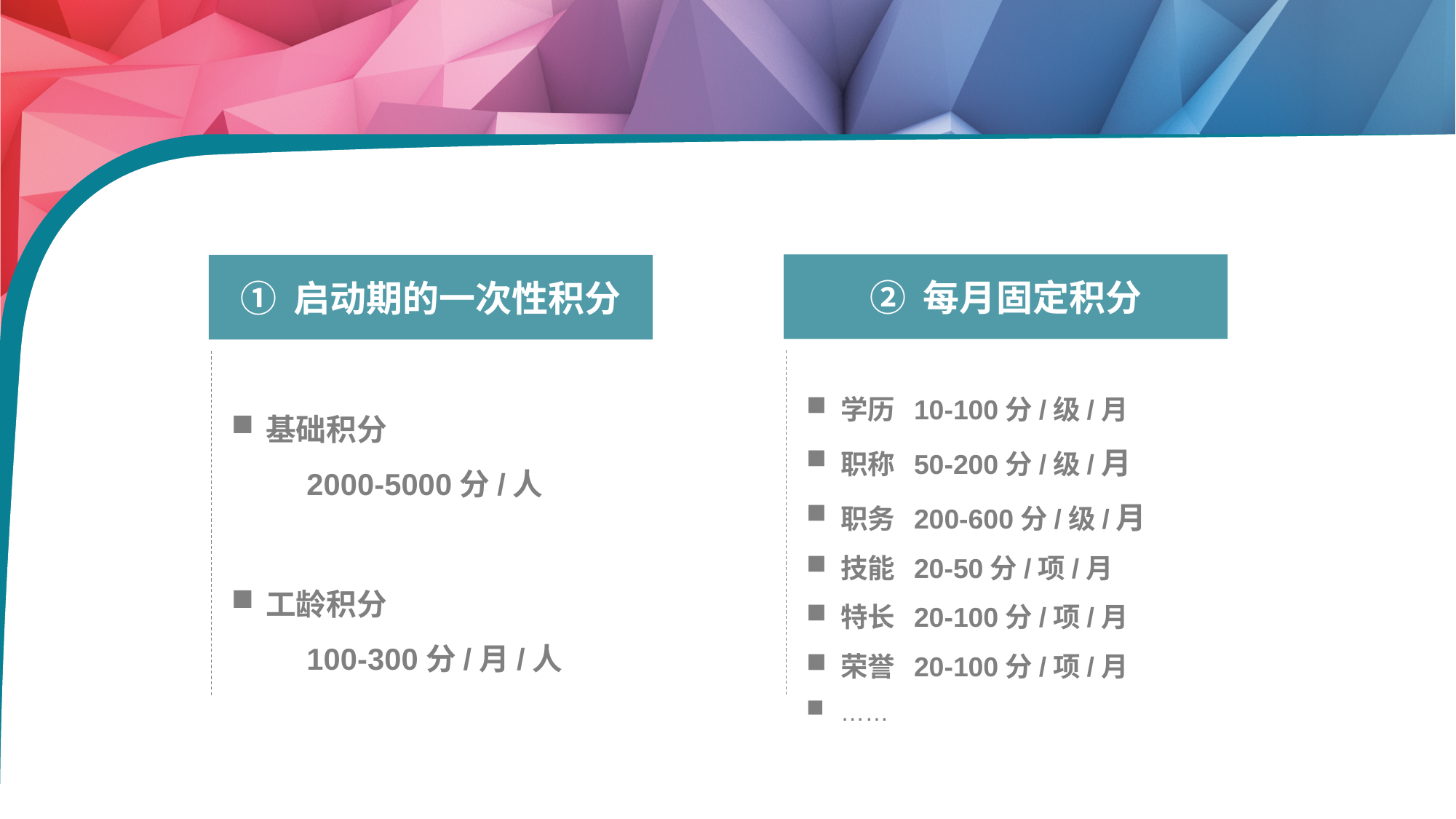

② 每月固定积分
① 启动期的一次性积分
学历  10-100分/级/月
职称  50-200分/级/月
职务  200-600分/级/月
技能  20-50分/项/月
特长  20-100分/项/月
荣誉  20-100分/项/月
……
基础积分
         2000-5000分/人

工龄积分
         100-300分/月/人